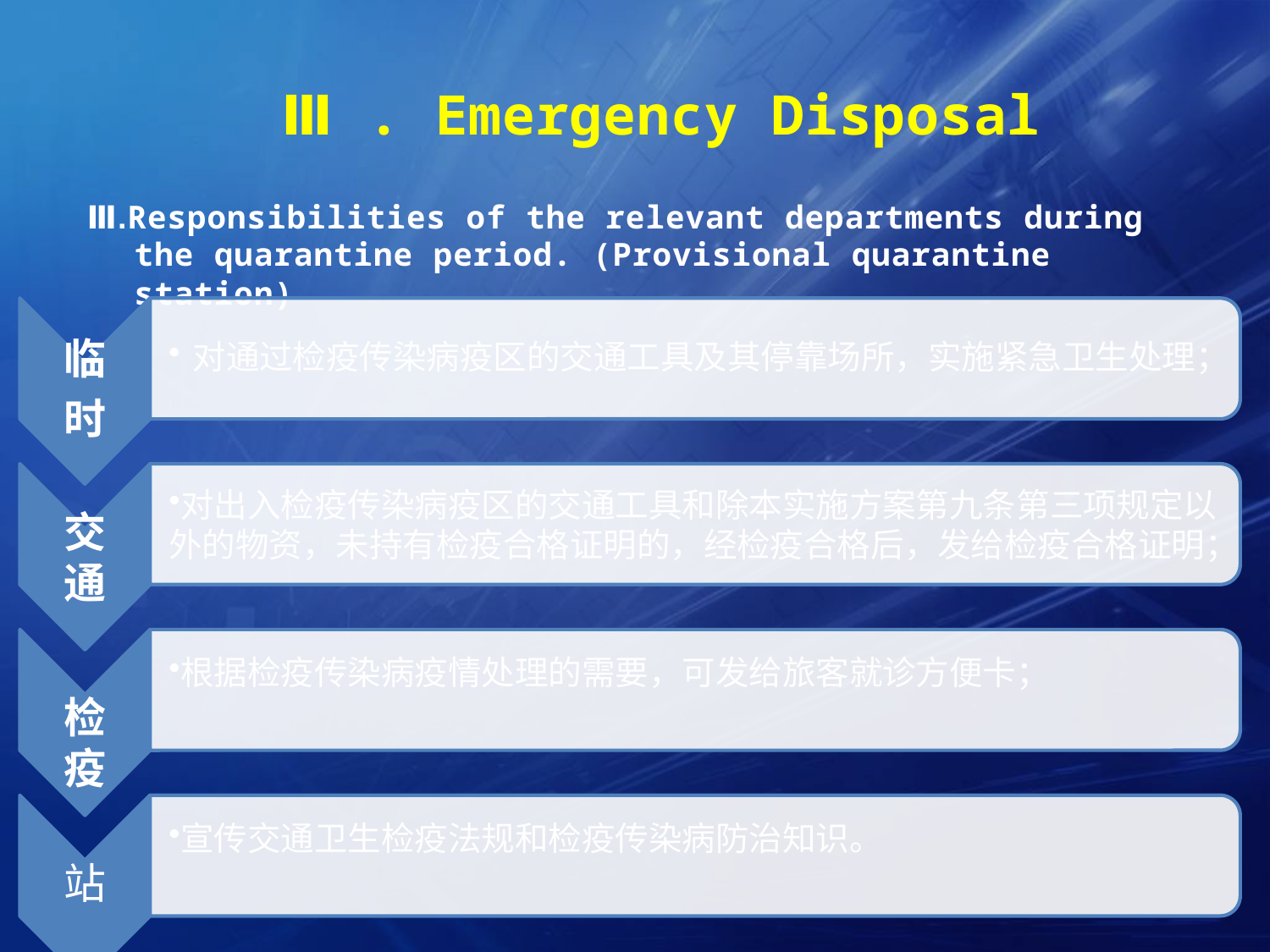

# Ⅲ . Emergency Disposal
Ⅲ.Responsibilities of the relevant departments during the quarantine period. (Provisional quarantine station)

临
时
对通过检疫传染病疫区的交通工具及其停靠场所，实施紧急卫生处理；
交
通
对出入检疫传染病疫区的交通工具和除本实施方案第九条第三项规定以外的物资，未持有检疫合格证明的，经检疫合格后，发给检疫合格证明；

检
疫
根据检疫传染病疫情处理的需要，可发给旅客就诊方便卡；

站

宣传交通卫生检疫法规和检疫传染病防治知识。